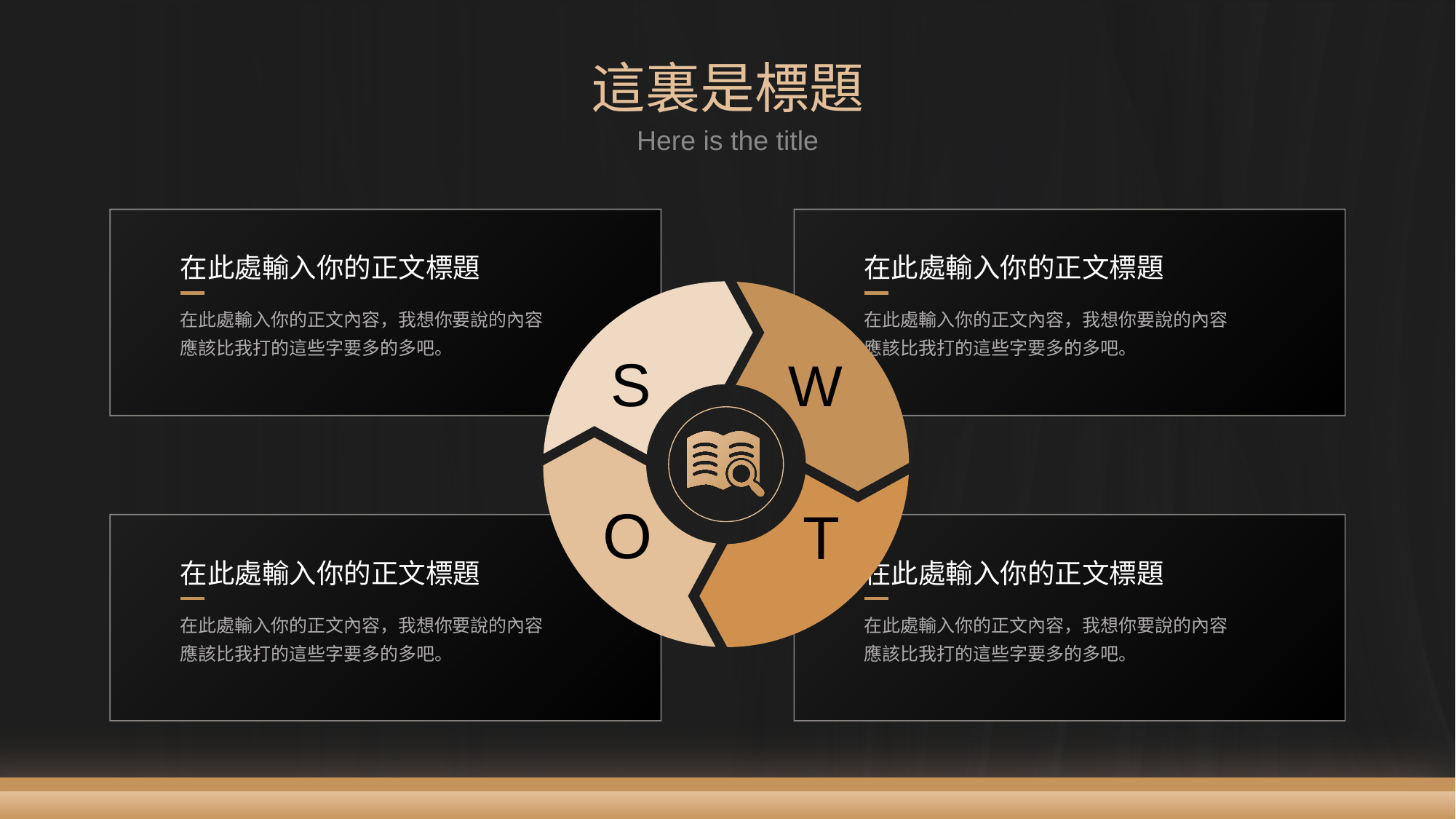

這裏是標題
Here is the title

在此處輸入你的正文標題
在此處輸入你的正文內容，我想你要說的內容應該比我打的這些字要多的多吧。

在此處輸入你的正文標題
在此處輸入你的正文內容，我想你要說的內容應該比我打的這些字要多的多吧。

S
W

O
T

在此處輸入你的正文標題
在此處輸入你的正文內容，我想你要說的內容應該比我打的這些字要多的多吧。

在此處輸入你的正文標題
在此處輸入你的正文內容，我想你要說的內容應該比我打的這些字要多的多吧。